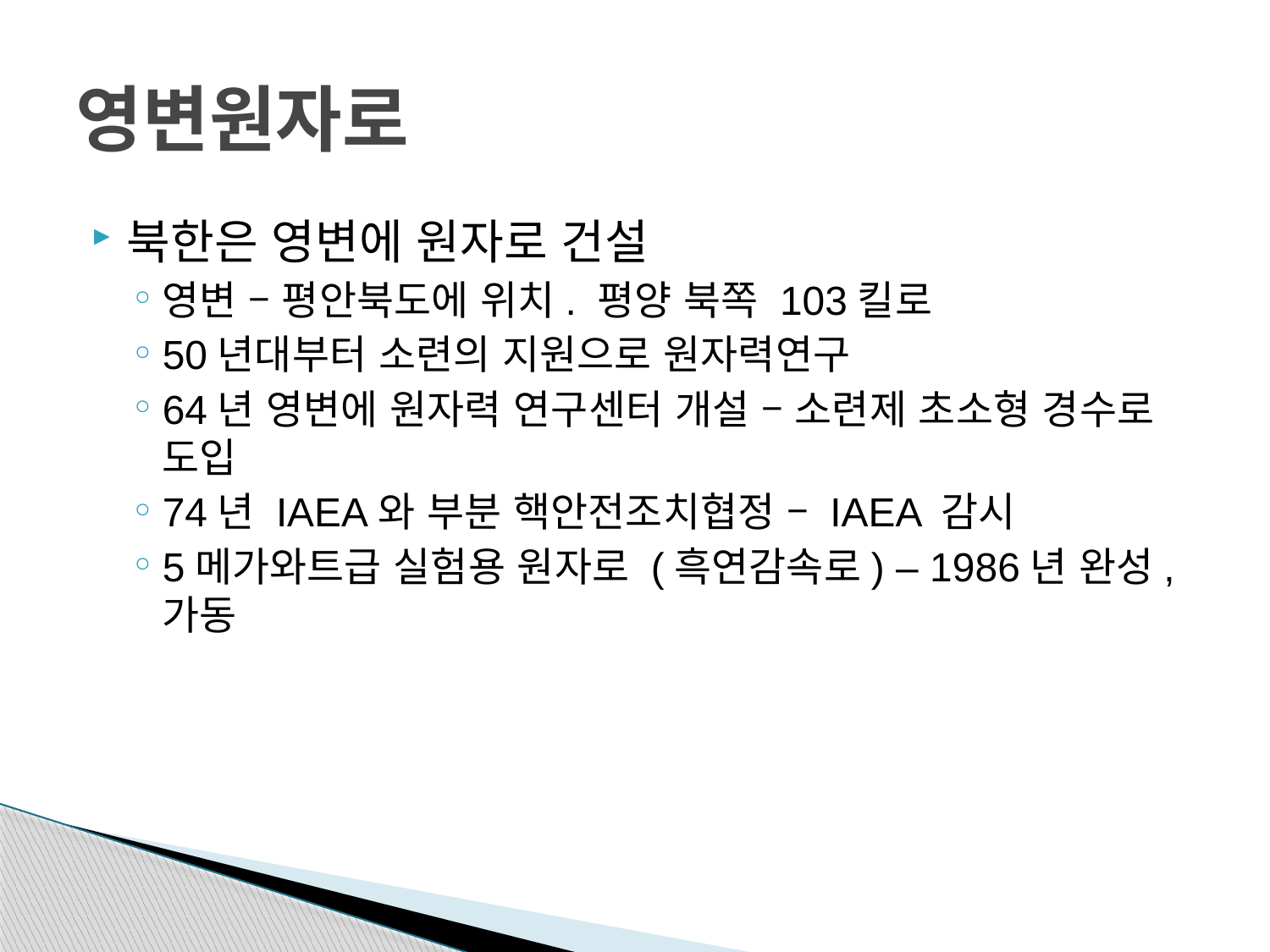

# 영변원자로
북한은 영변에 원자로 건설
영변 – 평안북도에 위치. 평양 북쪽 103킬로
50년대부터 소련의 지원으로 원자력연구
64년 영변에 원자력 연구센터 개설 – 소련제 초소형 경수로 도입
74년 IAEA와 부분 핵안전조치협정 – IAEA 감시
5메가와트급 실험용 원자로 (흑연감속로) – 1986년 완성, 가동